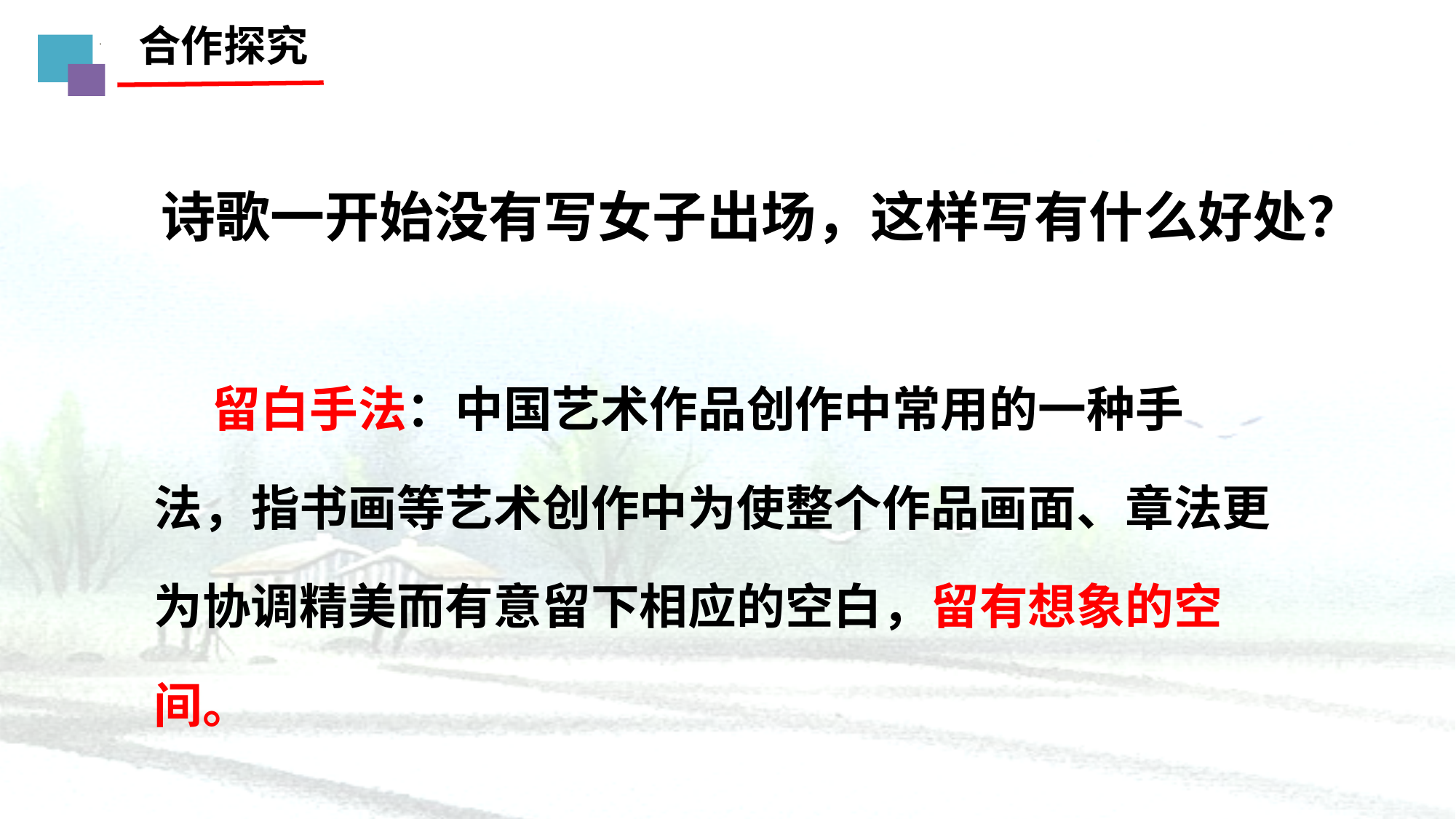

合作探究

     诗歌一开始没有写女子出场，这样写有什么好处？
     留白手法：中国艺术作品创作中常用的一种手法，指书画等艺术创作中为使整个作品画面、章法更为协调精美而有意留下相应的空白，留有想象的空间。